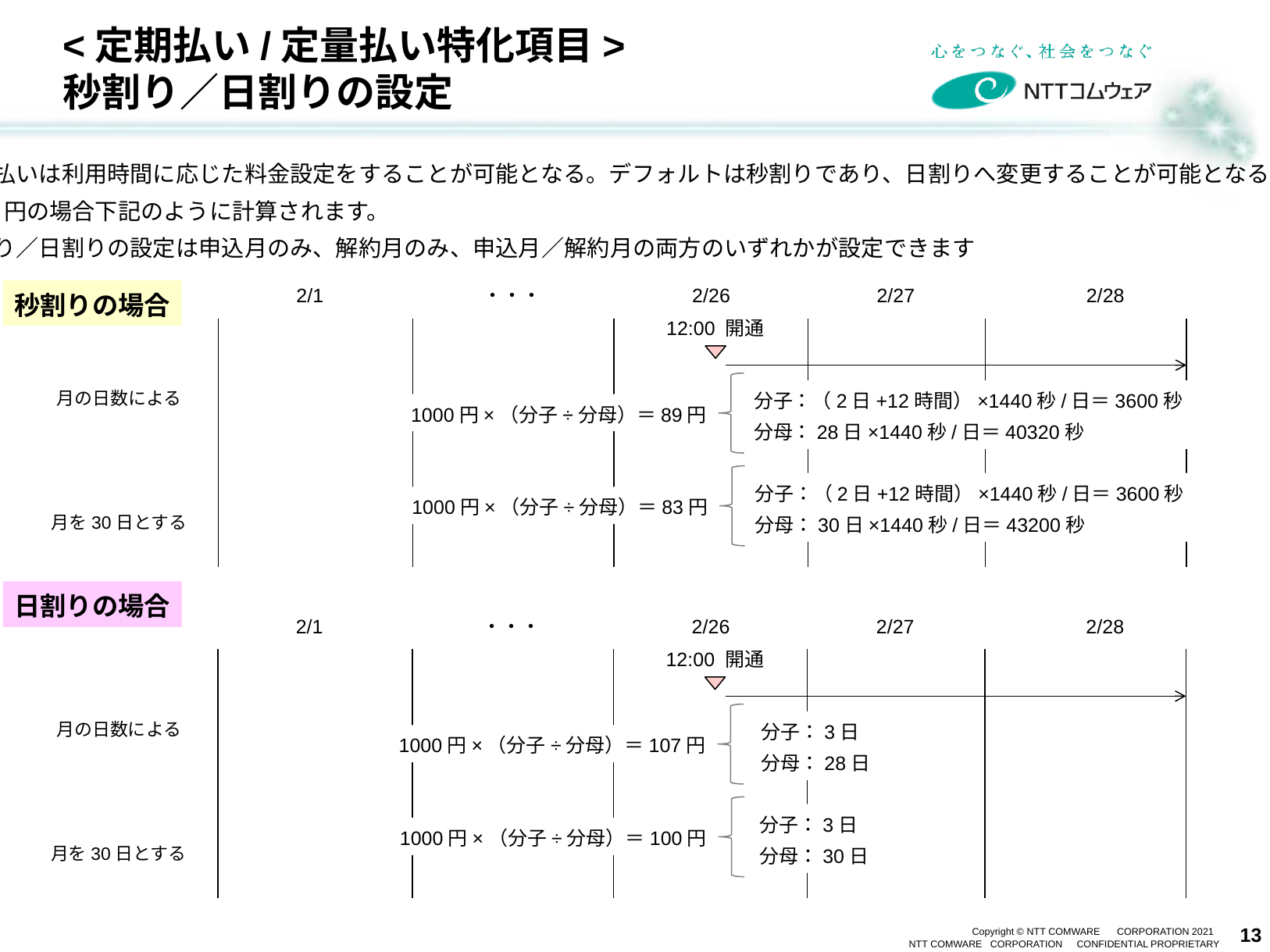

# <定期払い/定量払い特化項目> 秒割り／日割りの設定
定期払いは利用時間に応じた料金設定をすることが可能となる。デフォルトは秒割りであり、日割りへ変更することが可能となる
1000円の場合下記のように計算されます。
秒割り／日割りの設定は申込月のみ、解約月のみ、申込月／解約月の両方のいずれかが設定できます
・・・
2/1
2/26
2/27
2/28
秒割りの場合
12:00 開通

月の日数による
分子：（2日+12時間）×1440秒/日＝3600秒
分母：28日×1440秒/日＝40320秒
1000円×（分子÷分母）＝89円

分子：（2日+12時間）×1440秒/日＝3600秒
分母：30日×1440秒/日＝43200秒
1000円×（分子÷分母）＝83円
月を30日とする
日割りの場合
・・・
2/1
2/26
2/27
2/28
12:00 開通

月の日数による
分子：3日
分母：28日
1000円×（分子÷分母）＝107円

分子：3日
分母：30日
1000円×（分子÷分母）＝100円
月を30日とする